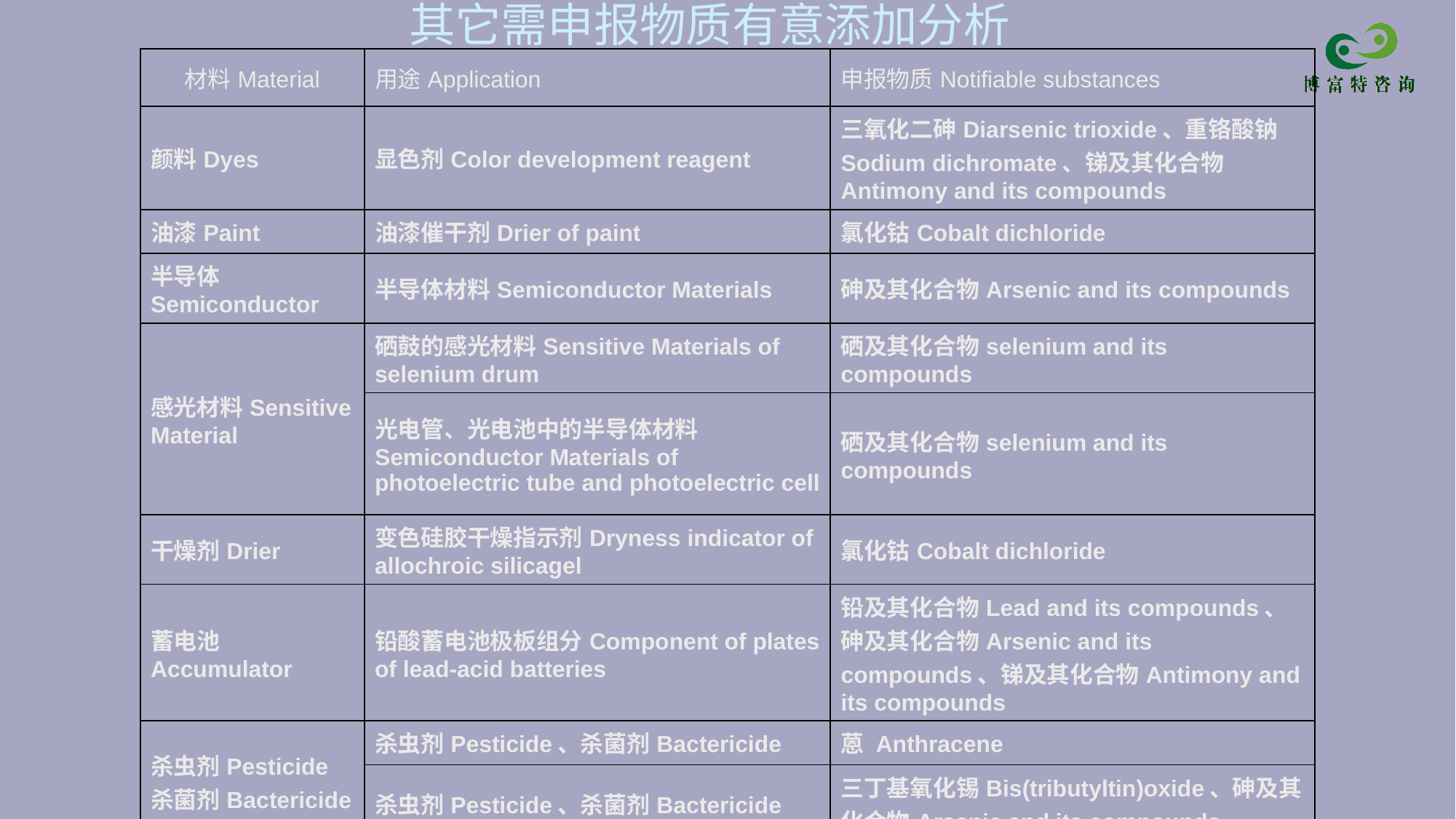

# 其它需申报物质有意添加分析
| 材料Material | 用途Application | 申报物质Notifiable substances |
| --- | --- | --- |
| 颜料Dyes | 显色剂Color development reagent | 三氧化二砷Diarsenic trioxide、重铬酸钠Sodium dichromate、锑及其化合物Antimony and its compounds |
| 油漆Paint | 油漆催干剂Drier of paint | 氯化钴Cobalt dichloride |
| 半导体Semiconductor | 半导体材料Semiconductor Materials | 砷及其化合物Arsenic and its compounds |
| 感光材料Sensitive Material | 硒鼓的感光材料Sensitive Materials of selenium drum | 硒及其化合物selenium and its compounds |
|  | 光电管、光电池中的半导体材料Semiconductor Materials of photoelectric tube and photoelectric cell | 硒及其化合物selenium and its compounds |
| 干燥剂Drier | 变色硅胶干燥指示剂Dryness indicator of allochroic silicagel | 氯化钴Cobalt dichloride |
| 蓄电池Accumulator | 铅酸蓄电池极板组分Component of plates of lead-acid batteries | 铅及其化合物Lead and its compounds、砷及其化合物Arsenic and its compounds、锑及其化合物Antimony and its compounds |
| 杀虫剂Pesticide 杀菌剂Bactericide | 杀虫剂Pesticide、杀菌剂Bactericide | 蒽 Anthracene |
|  | 杀虫剂Pesticide、杀菌剂Bactericide | 三丁基氧化锡Bis(tributyltin)oxide、砷及其化合物Arsenic and its compounds |